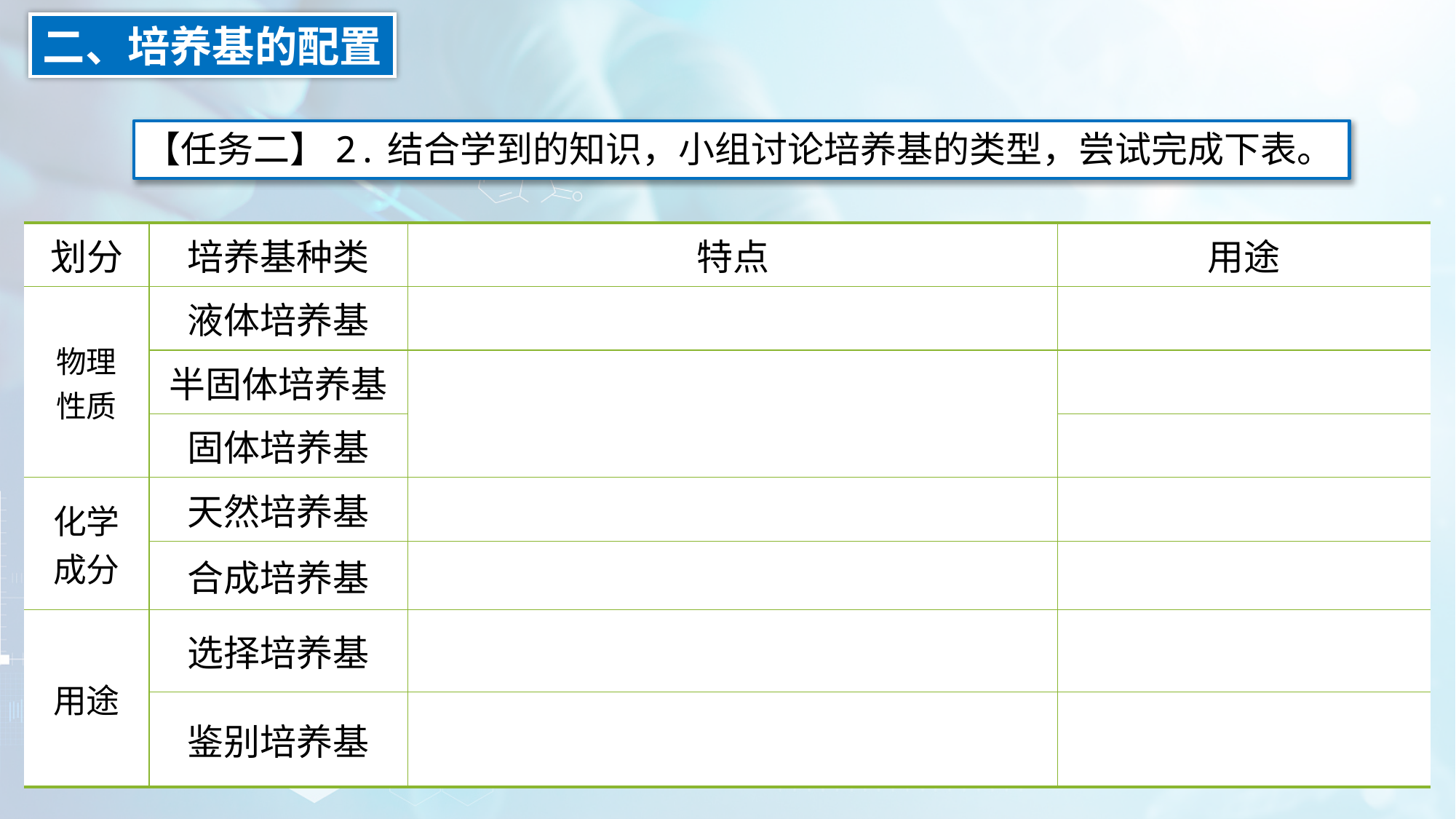

二、培养基的配置
【任务二】2.结合学到的知识，小组讨论培养基的类型，尝试完成下表。
| 划分 | 培养基种类 | 特点 | 用途 |
| --- | --- | --- | --- |
| 物理 性质 | 液体培养基 |  |  |
|  | 半固体培养基 |  |  |
|  | 固体培养基 |  |  |
| 化学 成分 | 天然培养基 |  |  |
|  | 合成培养基 |  |  |
| 用途 | 选择培养基 |  |  |
|  | 鉴别培养基 |  |  |